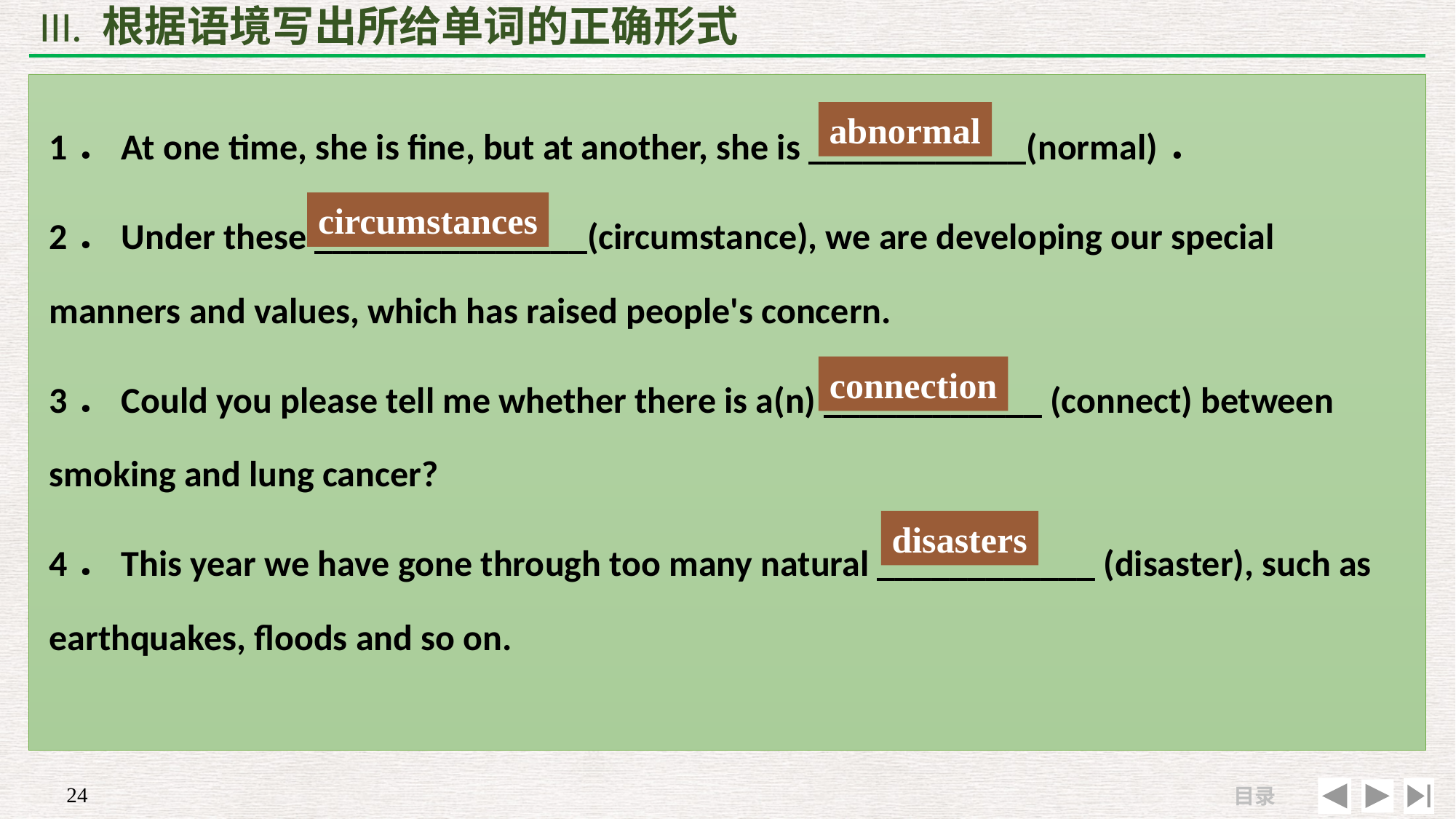

# III. 根据语境写出所给单词的正确形式

1．At one time, she is fine, but at another, she is ____________(normal)．
2．Under these _______________(circumstance), we are developing our special manners and values, which has raised people's concern.
3．Could you please tell me whether there is a(n) ____________ (connect) between smoking and lung cancer?
4．This year we have gone through too many natural ____________ (disaster), such as earthquakes, floods and so on.
abnormal
circumstances
connection
disasters